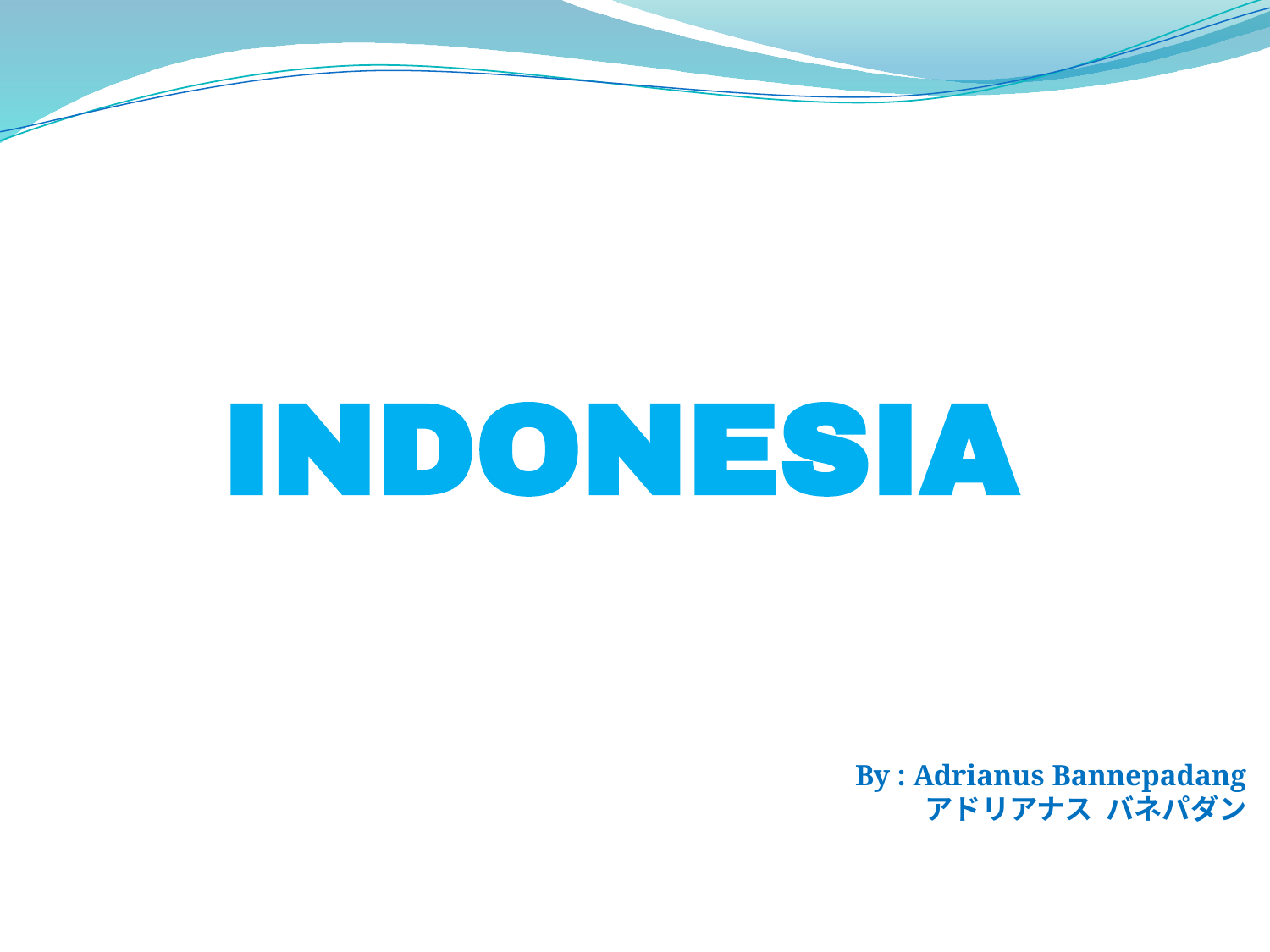

# INDONESIA
By : Adrianus Bannepadang
アドリアナス  バネパダン